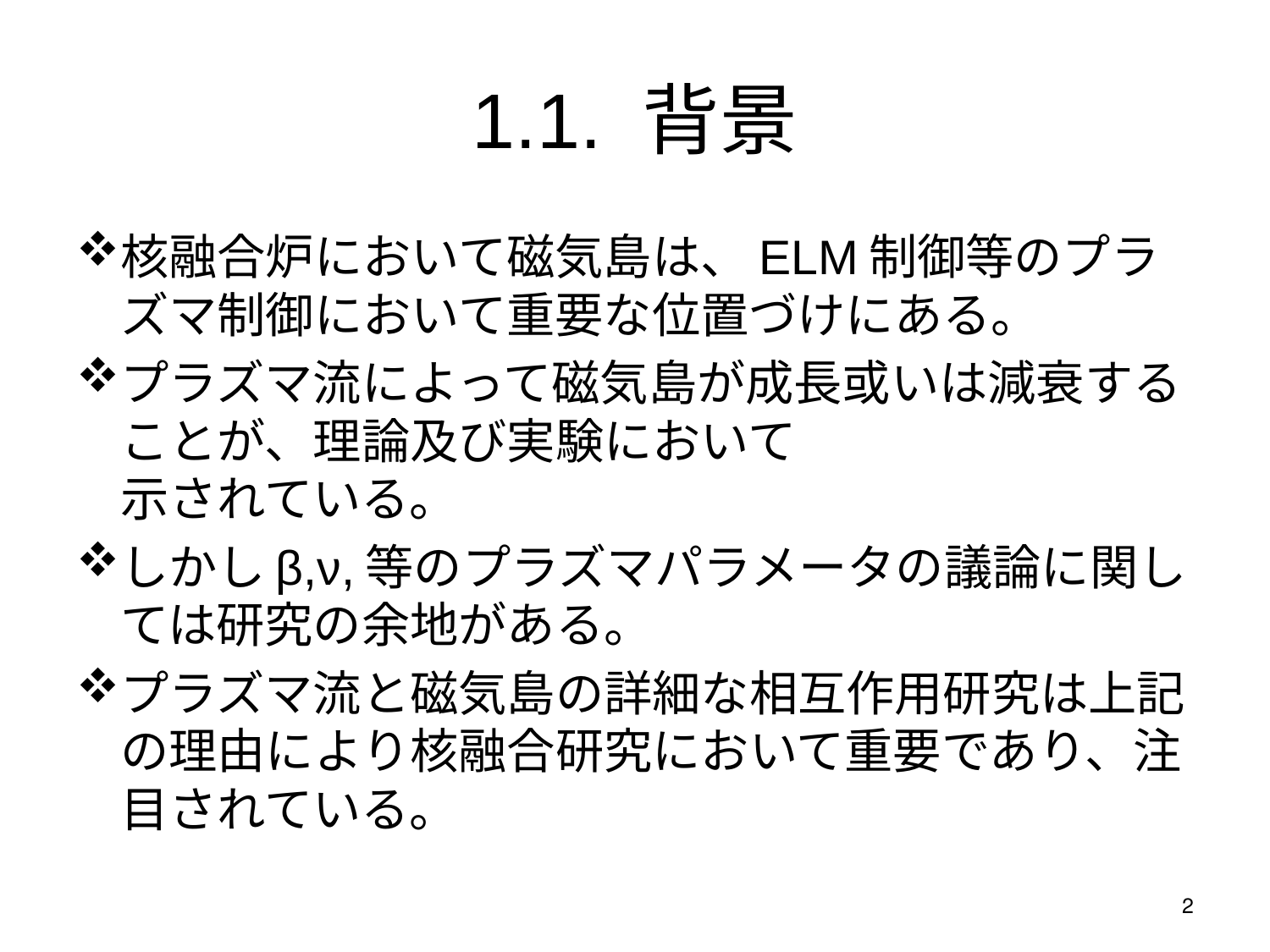

# 1.1. 背景
核融合炉において磁気島は、ELM制御等のプラズマ制御において重要な位置づけにある。
プラズマ流によって磁気島が成長或いは減衰することが、理論及び実験において
示されている。
しかしβ,ν,等のプラズマパラメータの議論に関しては研究の余地がある。
プラズマ流と磁気島の詳細な相互作用研究は上記の理由により核融合研究において重要であり、注目されている。
2